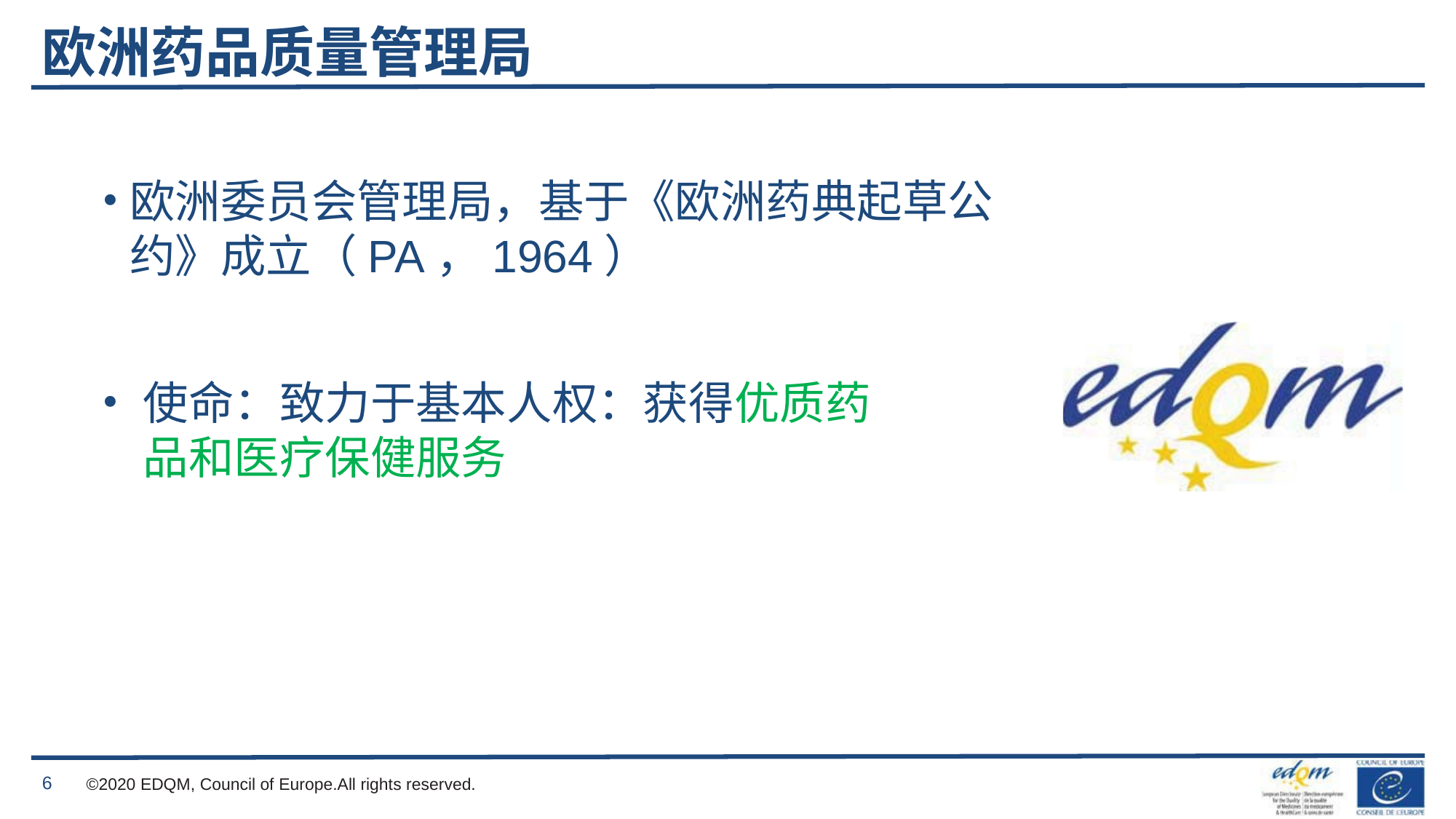

# 欧洲药品质量管理局
欧洲委员会管理局，基于《欧洲药典起草公约》成立（PA，1964）

使命：致力于基本人权：获得优质药品和医疗保健服务

6
©2020 EDQM, Council of Europe.All rights reserved.